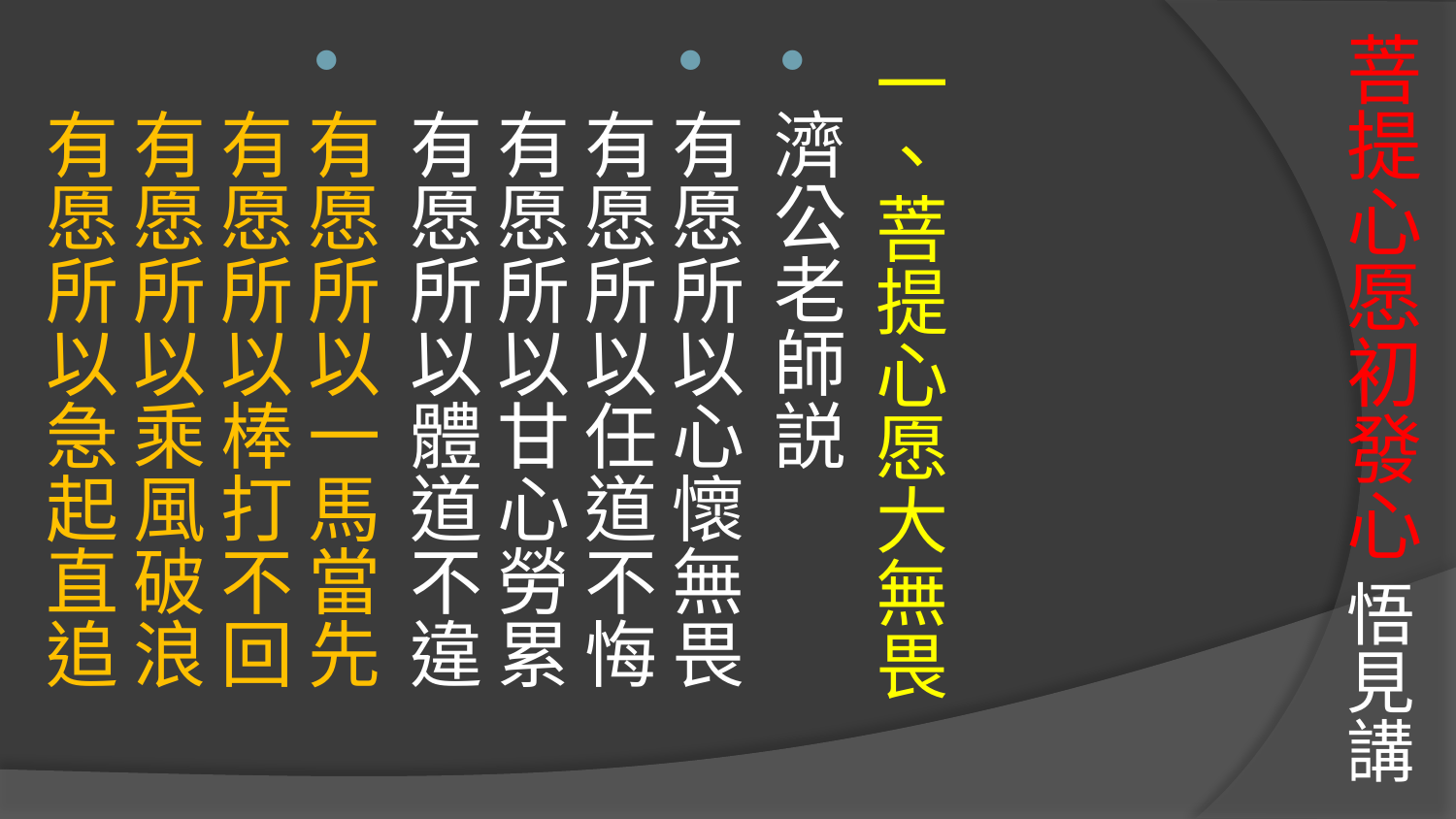

# 菩提心愿初發心 悟見講
一、菩提心愿大無畏
濟公老師説
有愿所以心懷無畏
有愿所以任道不悔
有愿所以甘心勞累
有愿所以體道不違
有愿所以一馬當先
有愿所以棒打不回
有愿所以乘風破浪
有愿所以急起直追